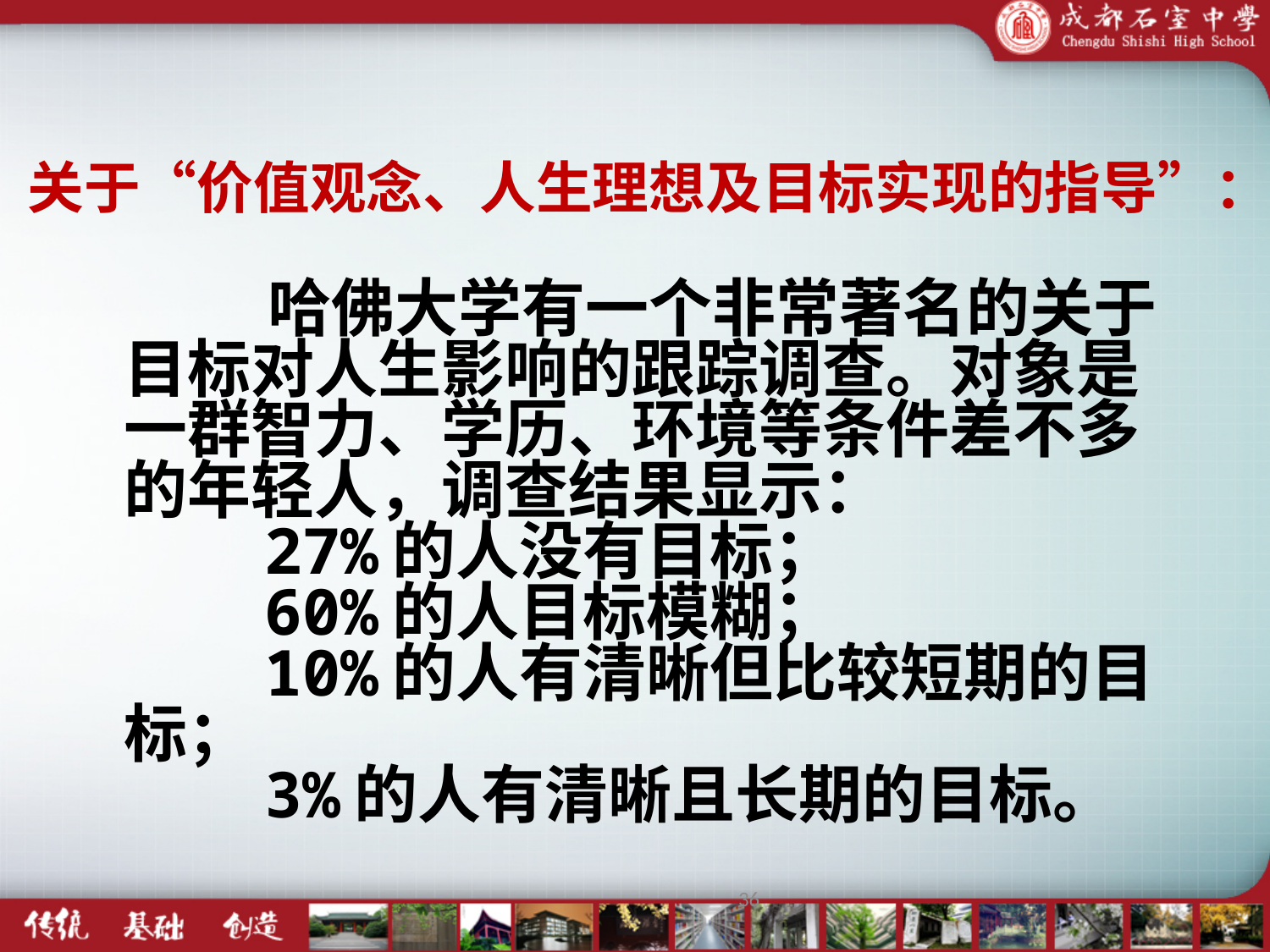

关于“价值观念、人生理想及目标实现的指导”：
　　　哈佛大学有一个非常著名的关于目标对人生影响的跟踪调查。对象是一群智力、学历、环境等条件差不多的年轻人，调查结果显示：
　　27%的人没有目标；
　　60%的人目标模糊；
　　10%的人有清晰但比较短期的目标；
　　3%的人有清晰且长期的目标。
36